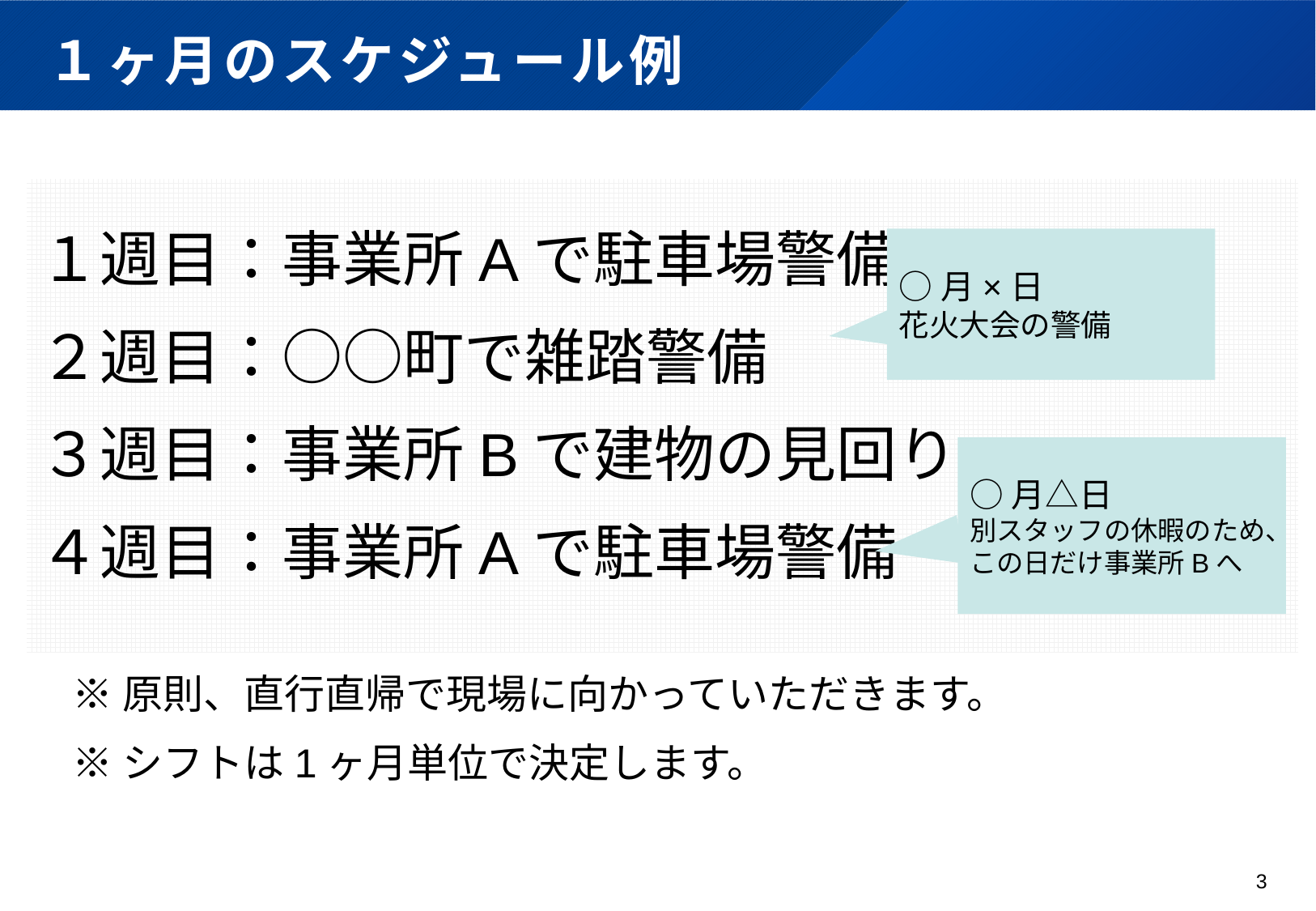

# １ヶ月のスケジュール例

１週目：事業所Aで駐車場警備
２週目：○○町で雑踏警備
３週目：事業所Bで建物の見回り
４週目：事業所Aで駐車場警備
○月×日
花火大会の警備

○月△日
別スタッフの休暇のため、この日だけ事業所Bへ

※原則、直行直帰で現場に向かっていただきます。
※シフトは1ヶ月単位で決定します。
3